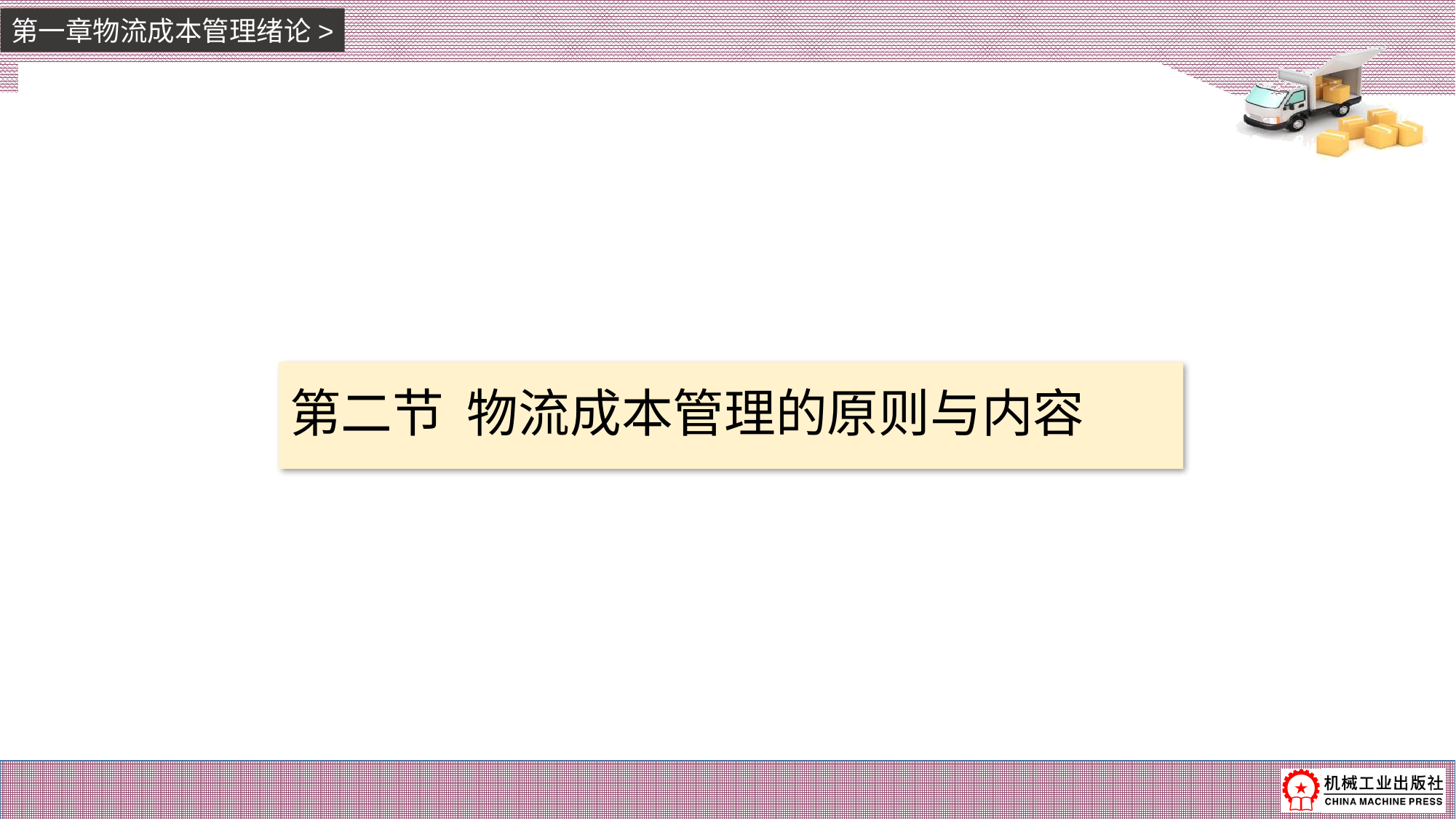

第一章物流成本管理绪论
第一章物流成本管理绪论>
# 第二节  物流成本管理的原则与内容